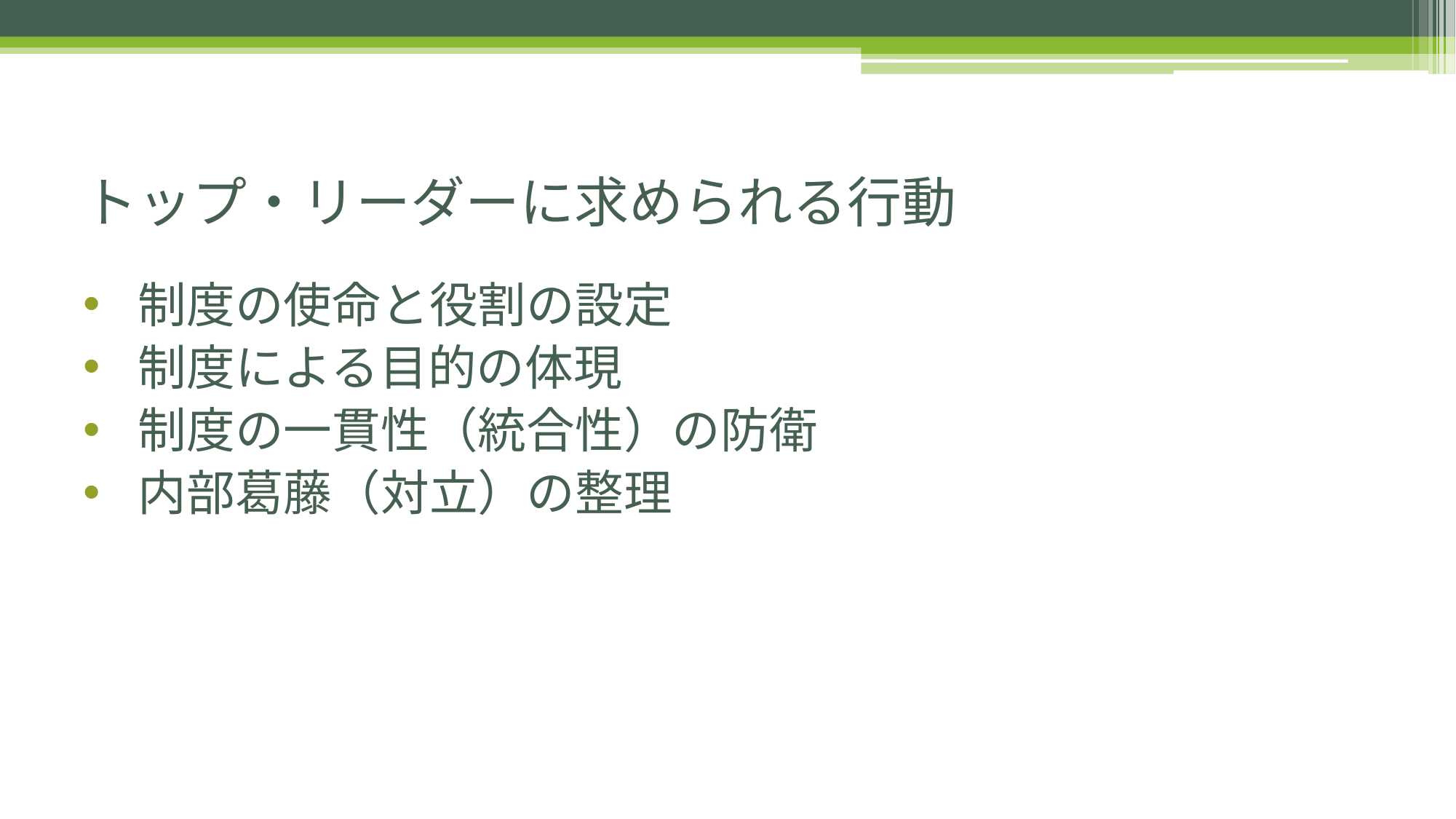

# トップ・リーダーに求められる行動
制度の使命と役割の設定
制度による目的の体現
制度の一貫性（統合性）の防衛
内部葛藤（対立）の整理